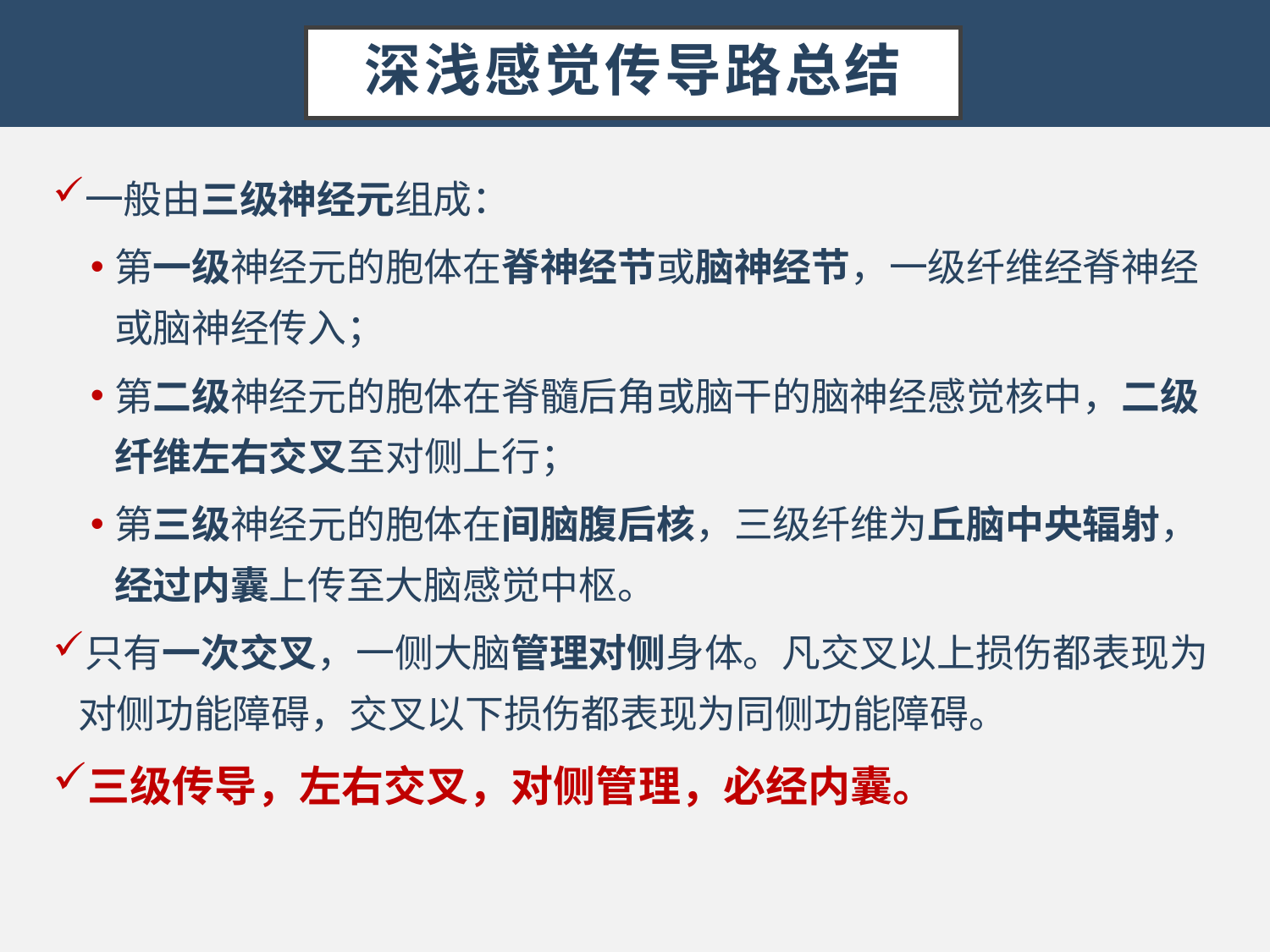

# 深浅感觉传导路总结
一般由三级神经元组成：
第一级神经元的胞体在脊神经节或脑神经节，一级纤维经脊神经或脑神经传入；
第二级神经元的胞体在脊髓后角或脑干的脑神经感觉核中，二级纤维左右交叉至对侧上行；
第三级神经元的胞体在间脑腹后核，三级纤维为丘脑中央辐射，经过内囊上传至大脑感觉中枢。
只有一次交叉，一侧大脑管理对侧身体。凡交叉以上损伤都表现为对侧功能障碍，交叉以下损伤都表现为同侧功能障碍。
三级传导，左右交叉，对侧管理，必经内囊。